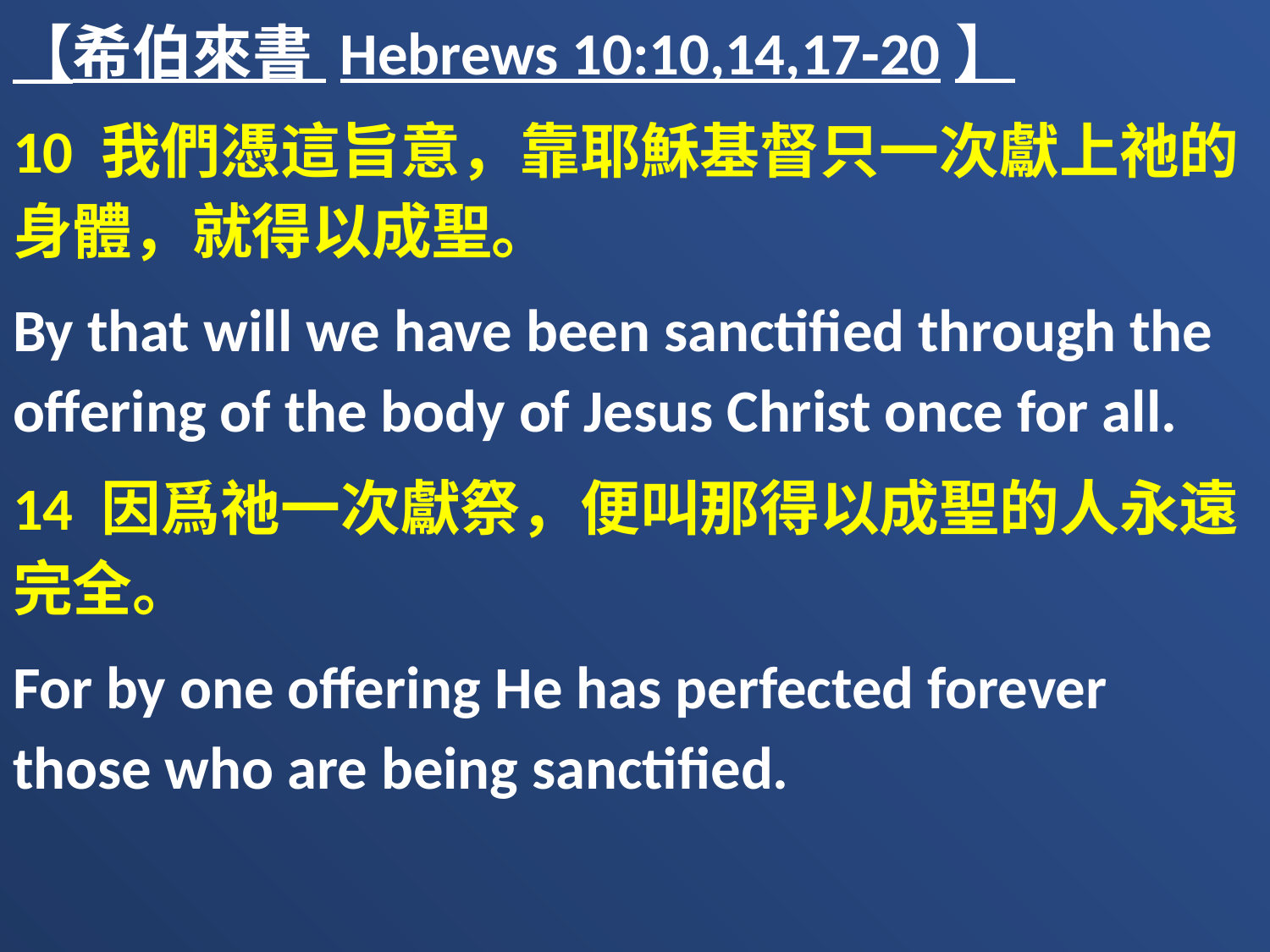

【希伯來書 Hebrews 10:10,14,17-20】
10 我們憑這旨意，靠耶穌基督只一次獻上祂的身體，就得以成聖。
By that will we have been sanctified through the offering of the body of Jesus Christ once for all.
14 因爲祂一次獻祭，便叫那得以成聖的人永遠完全。
For by one offering He has perfected forever those who are being sanctified.